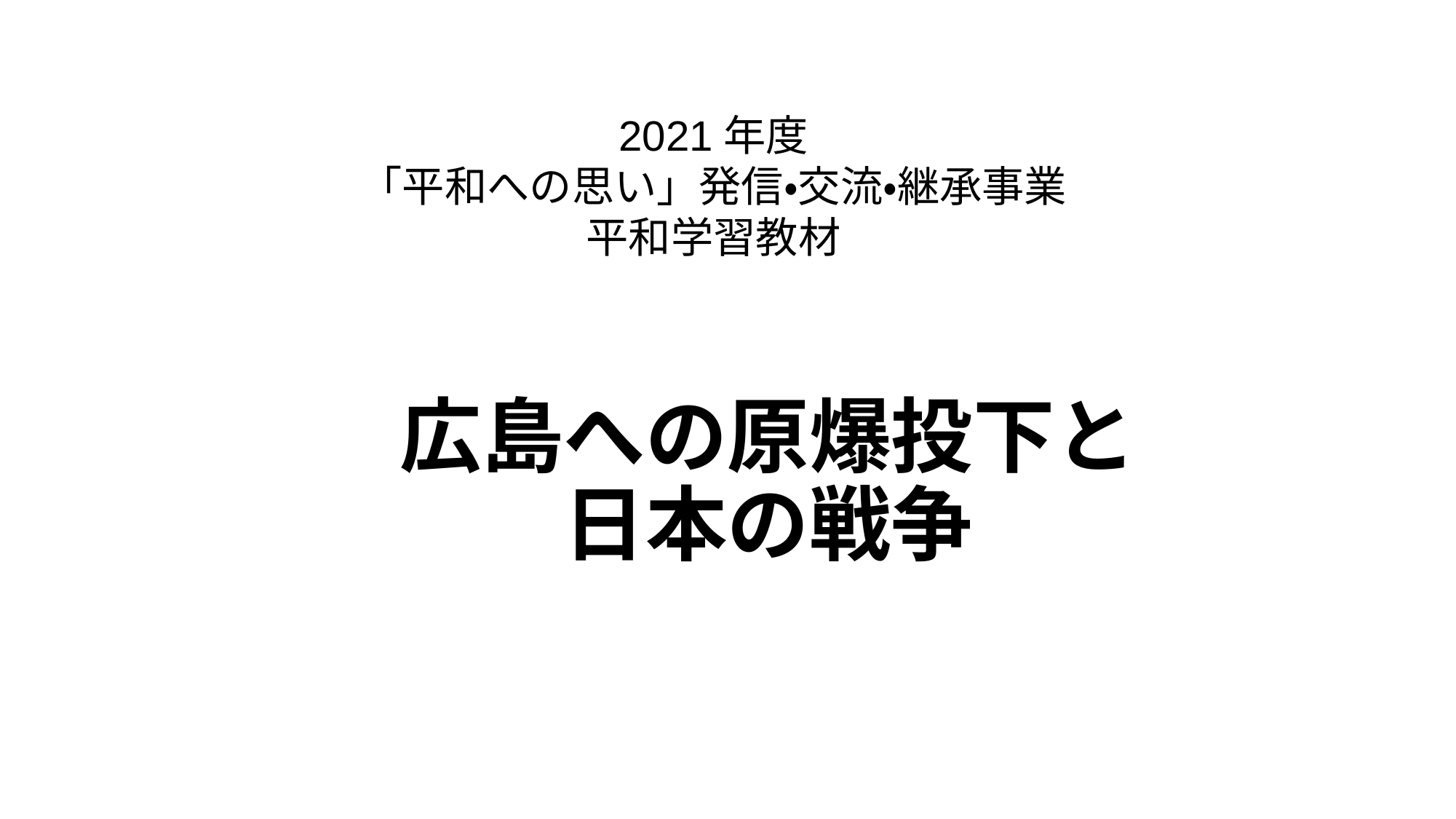

2021年度
「平和への思い」発信・交流・継承事業
平和学習教材
# 広島への原爆投下と 日本の戦争